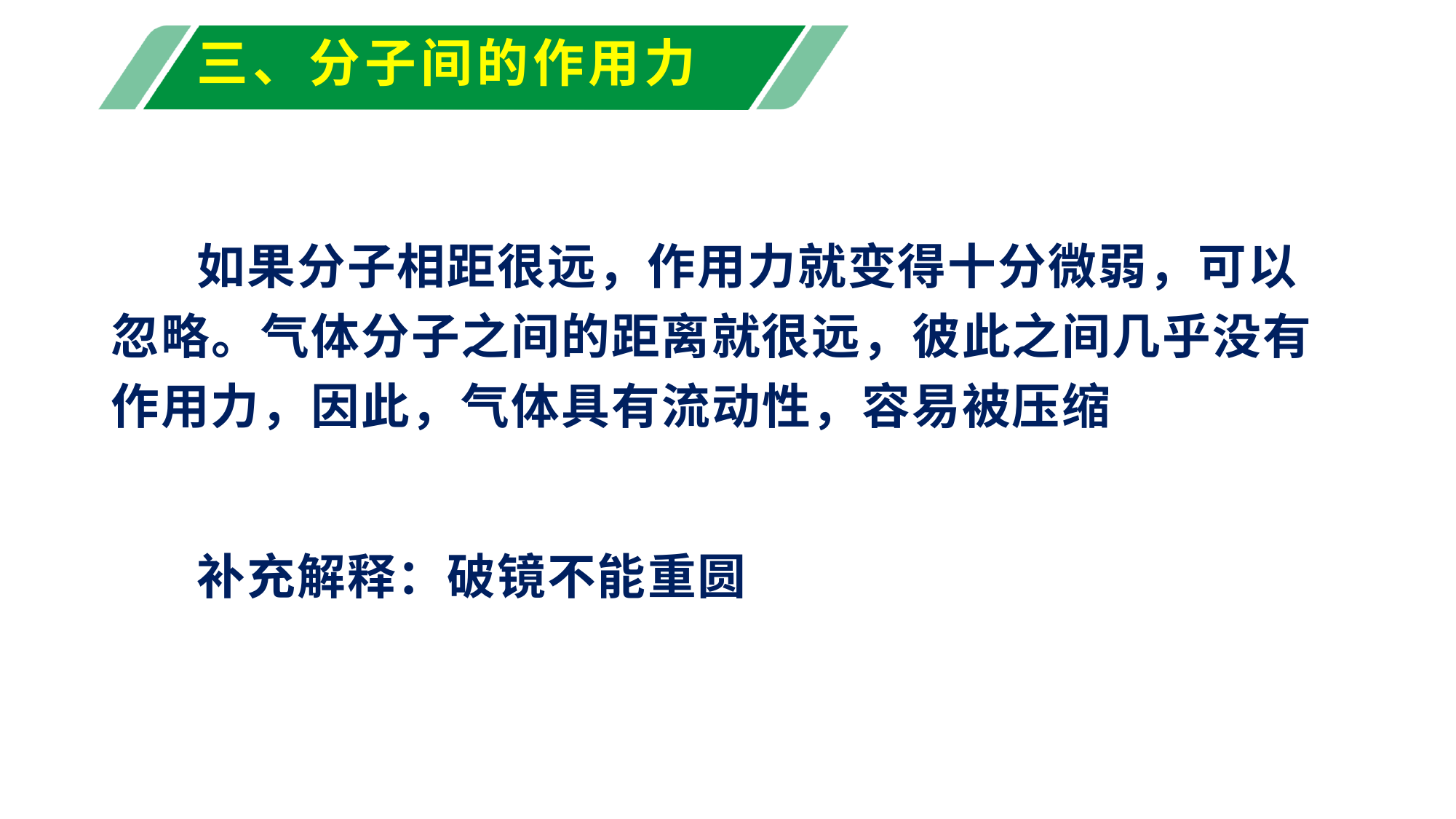

# 三、分子间的作用力

如果分子相距很远，作用力就变得十分微弱，可以忽略。气体分子之间的距离就很远，彼此之间几乎没有作用力，因此，气体具有流动性，容易被压缩

补充解释：破镜不能重圆